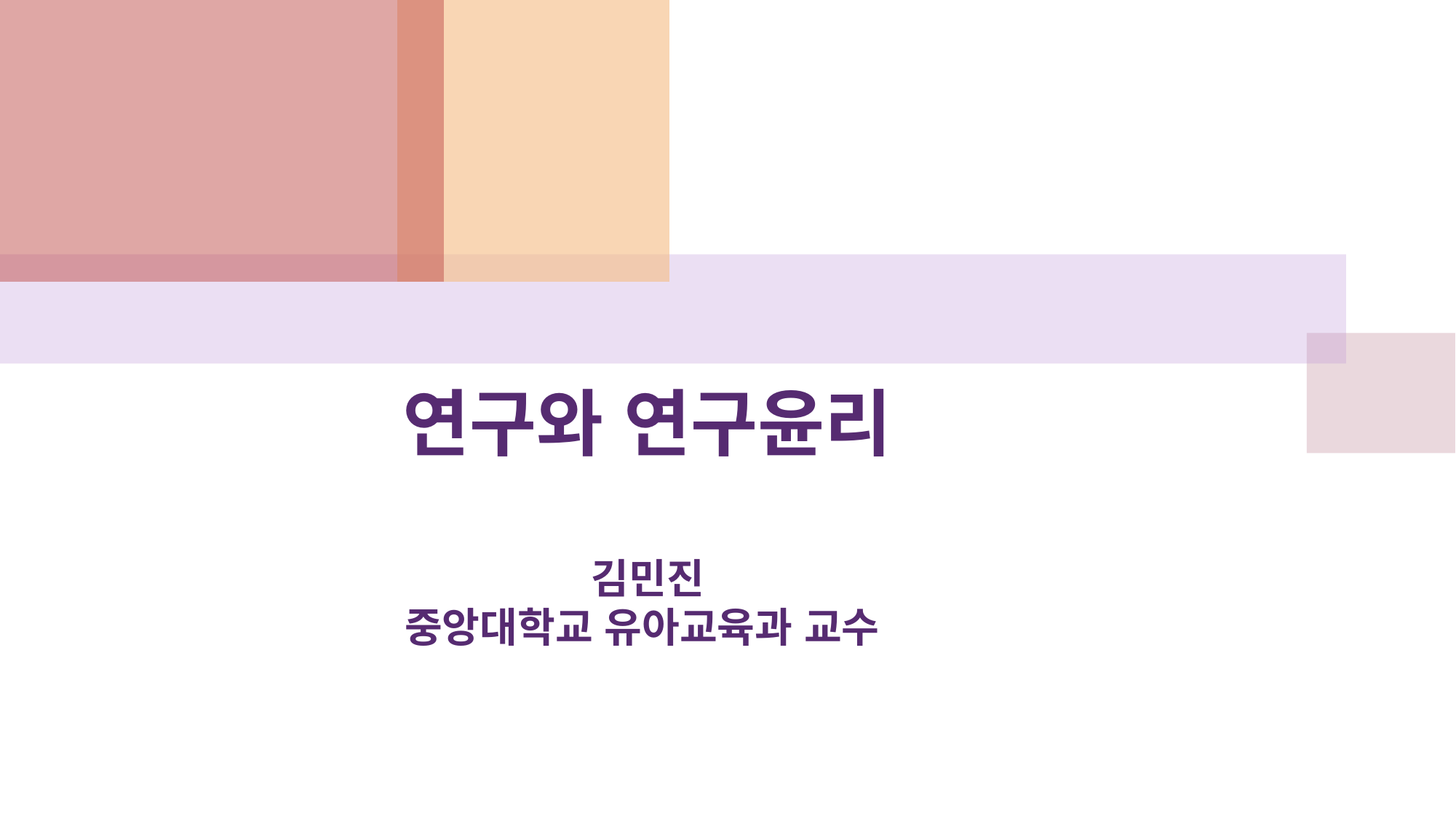

# 연구와 연구윤리 김민진 중앙대학교 유아교육과 교수